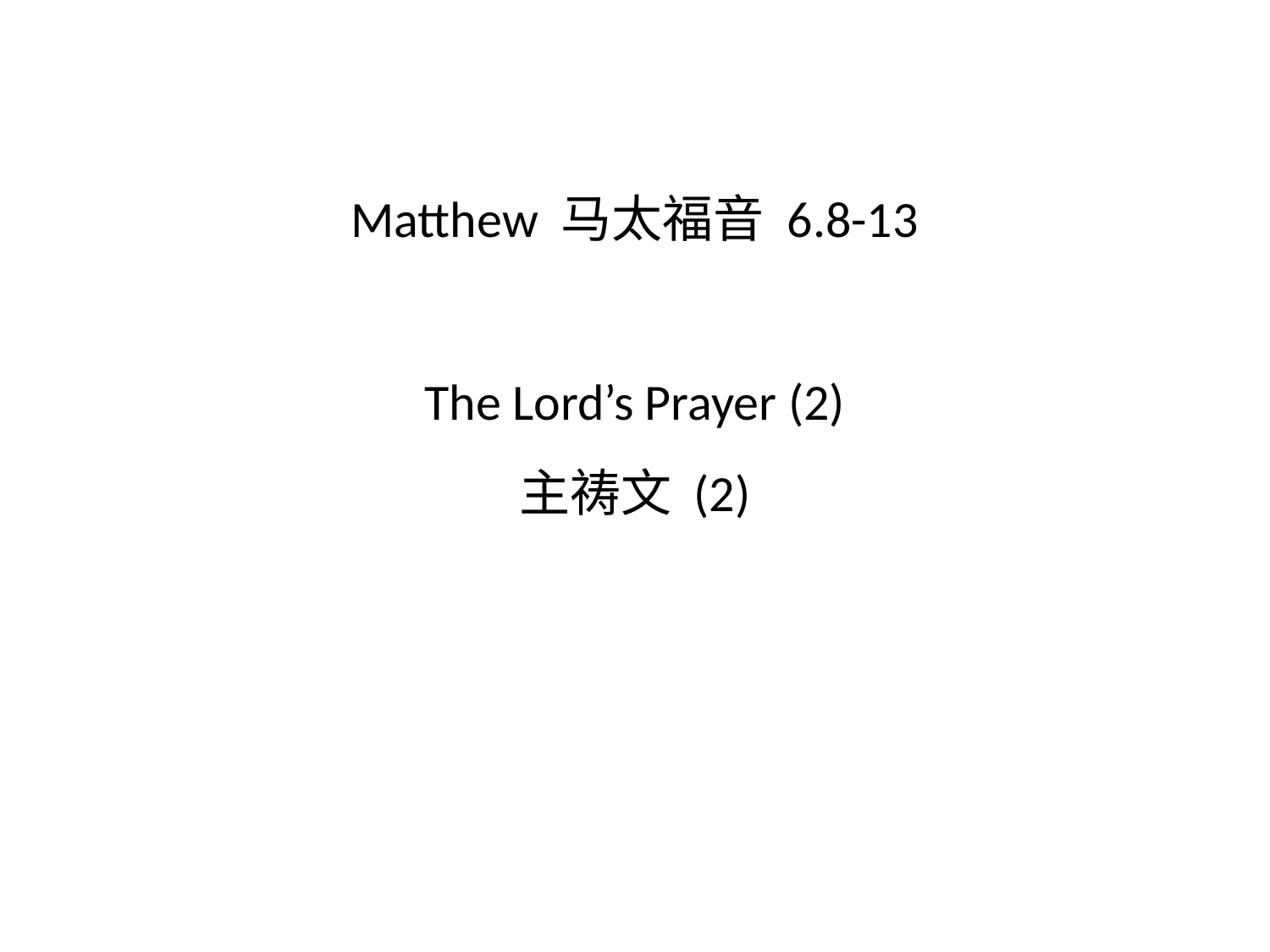

# Matthew 马太福音 6.8-13 The Lord’s Prayer (2) 主祷文 (2)